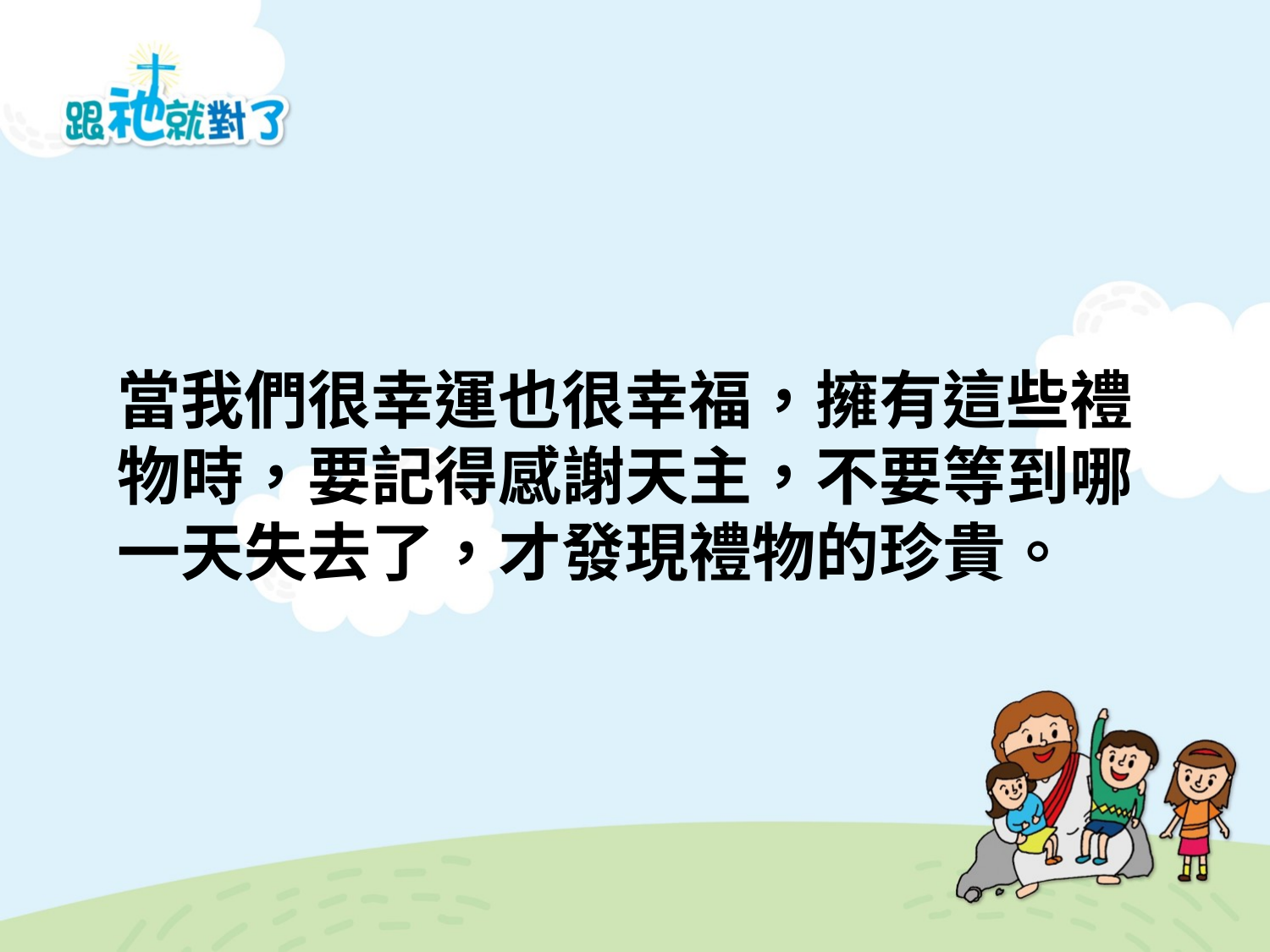

當我們很幸運也很幸福，擁有這些禮物時，要記得感謝天主，不要等到哪一天失去了，才發現禮物的珍貴。